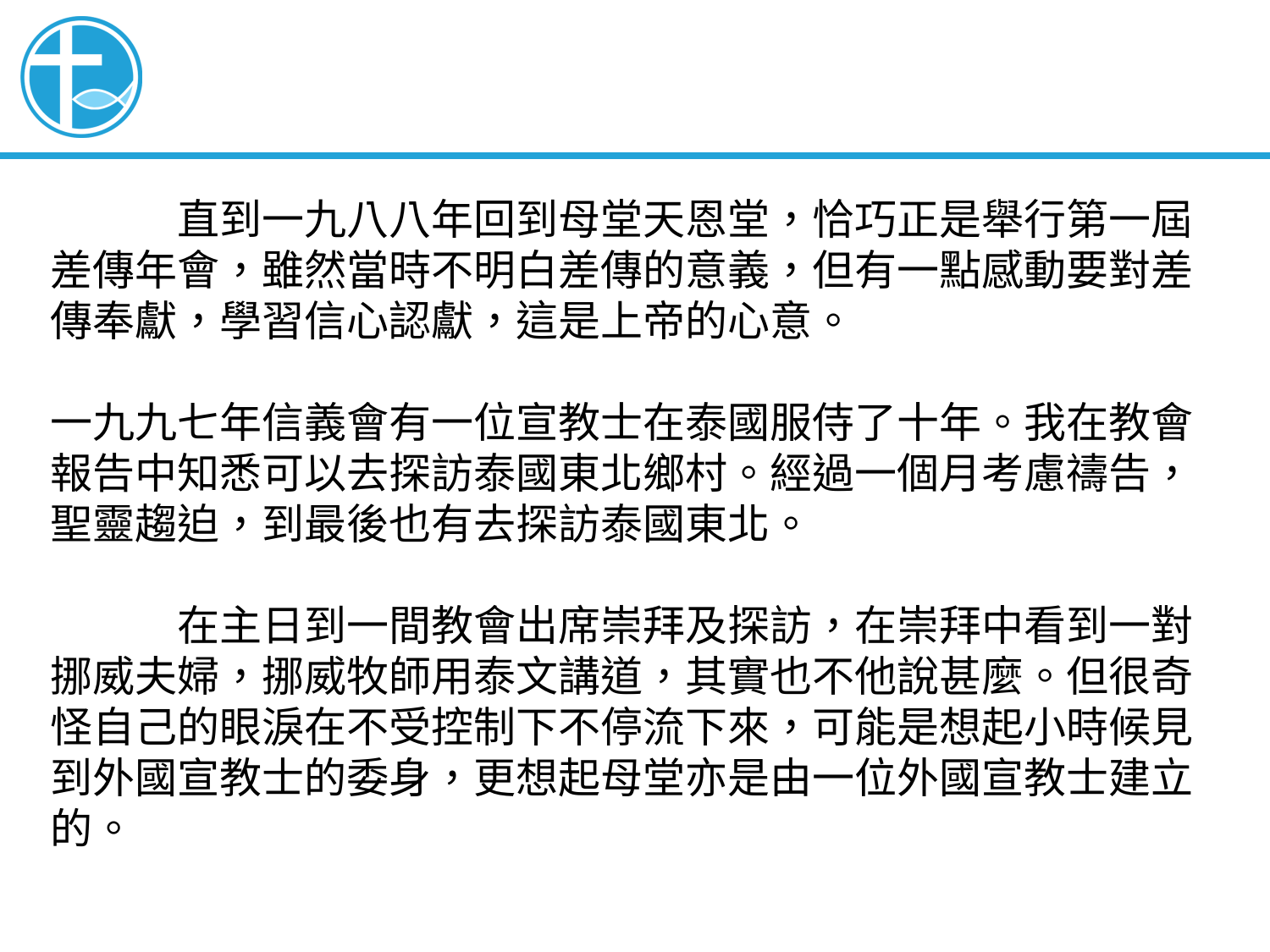

直到一九八八年回到母堂天恩堂，恰巧正是舉行第一屆差傳年會，雖然當時不明白差傳的意義，但有一點感動要對差傳奉獻，學習信心認獻，這是上帝的心意。

一九九七年信義會有一位宣教士在泰國服侍了十年。我在教會報告中知悉可以去探訪泰國東北鄉村。經過一個月考慮禱告，聖靈趨迫，到最後也有去探訪泰國東北。

	在主日到一間教會出席崇拜及探訪，在崇拜中看到一對挪威夫婦，挪威牧師用泰文講道，其實也不他說甚麼。但很奇怪自己的眼淚在不受控制下不停流下來，可能是想起小時候見到外國宣教士的委身，更想起母堂亦是由一位外國宣教士建立的。